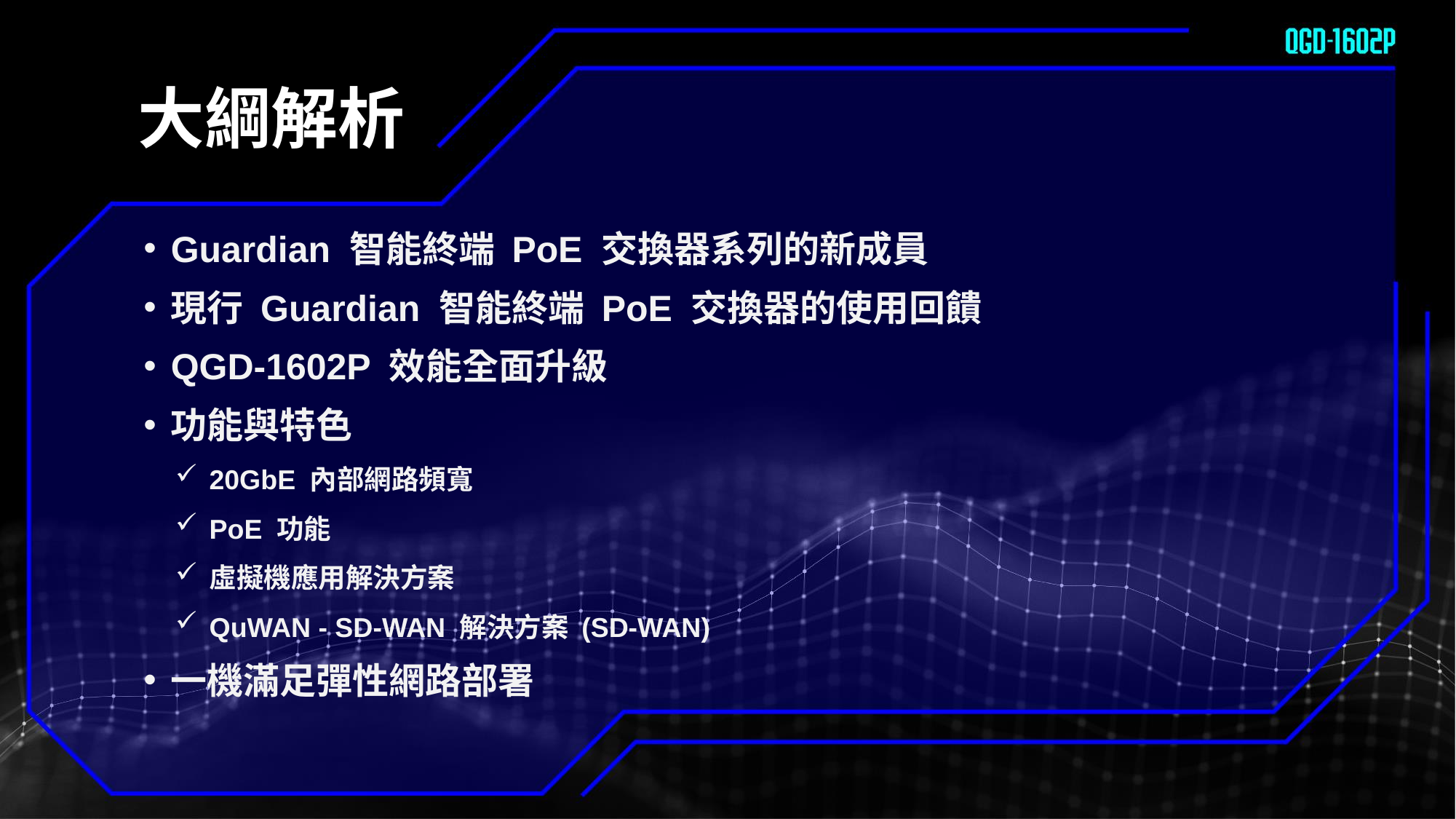

# 大綱解析
Guardian 智能終端 PoE 交換器系列的新成員
現行 Guardian 智能終端 PoE 交換器的使用回饋
QGD-1602P 效能全面升級
功能與特色
20GbE 內部網路頻寬
PoE 功能
虛擬機應用解決方案
QuWAN - SD-WAN 解決方案 (SD-WAN)
一機滿足彈性網路部署